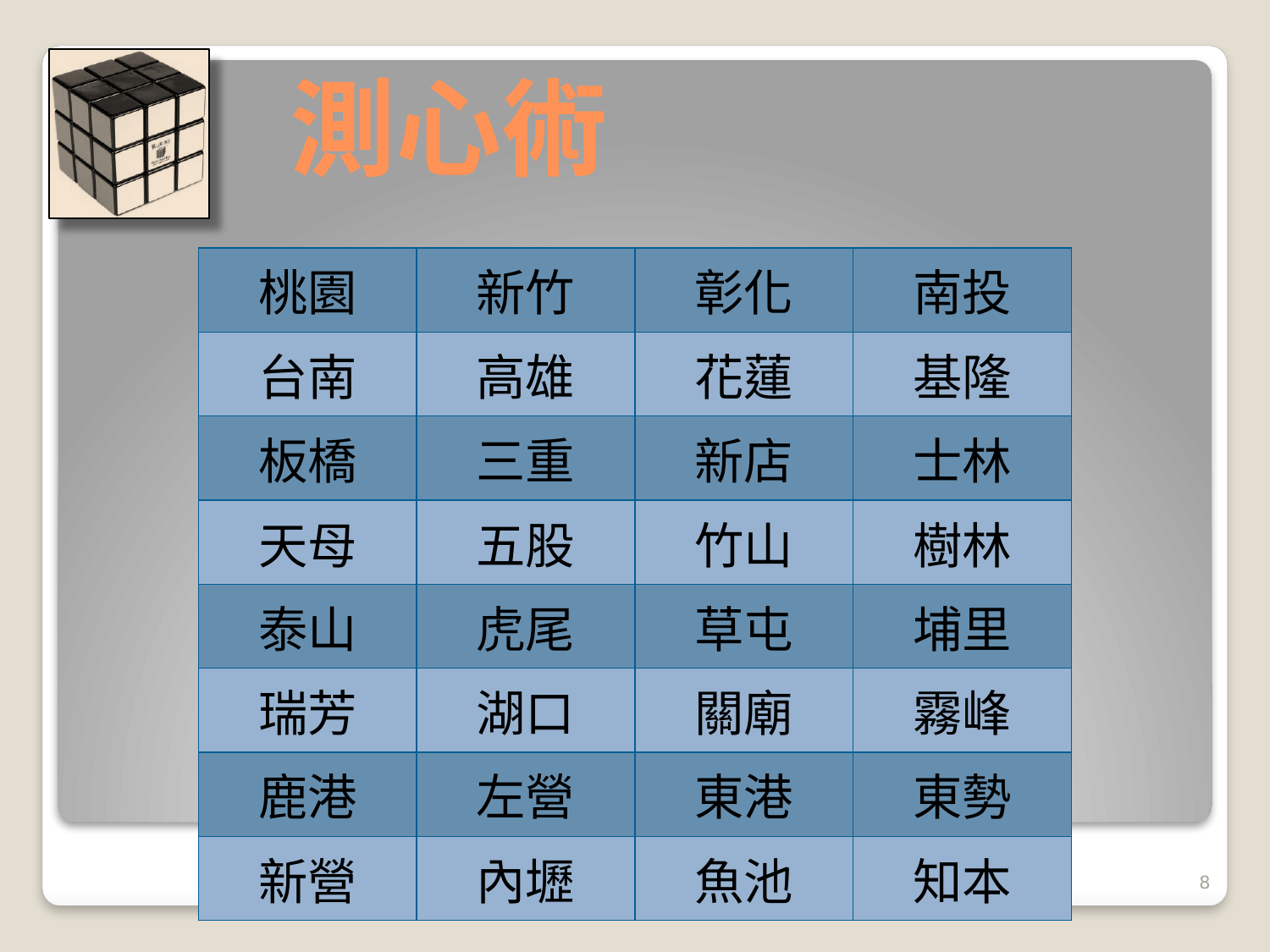

# 測心術
| 桃園 | 新竹 | 彰化 | 南投 |
| --- | --- | --- | --- |
| 台南 | 高雄 | 花蓮 | 基隆 |
| 板橋 | 三重 | 新店 | 士林 |
| 天母 | 五股 | 竹山 | 樹林 |
| 泰山 | 虎尾 | 草屯 | 埔里 |
| 瑞芳 | 湖口 | 關廟 | 霧峰 |
| 鹿港 | 左營 | 東港 | 東勢 |
| 新營 | 內壢 | 魚池 | 知本 |
8